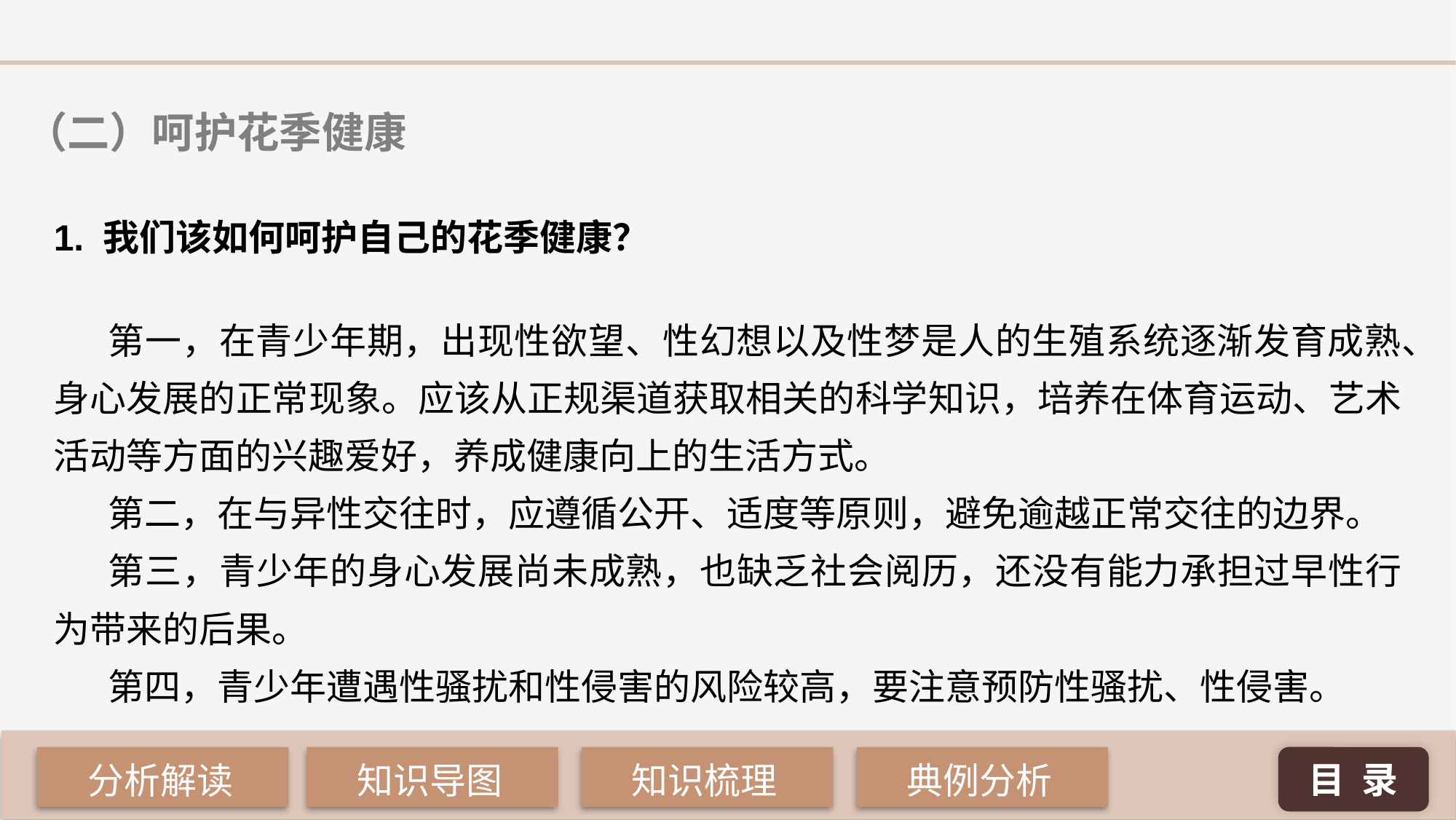

（二）呵护花季健康
1. 我们该如何呵护自己的花季健康？
第一，在青少年期，出现性欲望、性幻想以及性梦是人的生殖系统逐渐发育成熟、身心发展的正常现象。应该从正规渠道获取相关的科学知识，培养在体育运动、艺术活动等方面的兴趣爱好，养成健康向上的生活方式。
第二，在与异性交往时，应遵循公开、适度等原则，避免逾越正常交往的边界。
第三，青少年的身心发展尚未成熟，也缺乏社会阅历，还没有能力承担过早性行为带来的后果。
第四，青少年遭遇性骚扰和性侵害的风险较高，要注意预防性骚扰、性侵害。